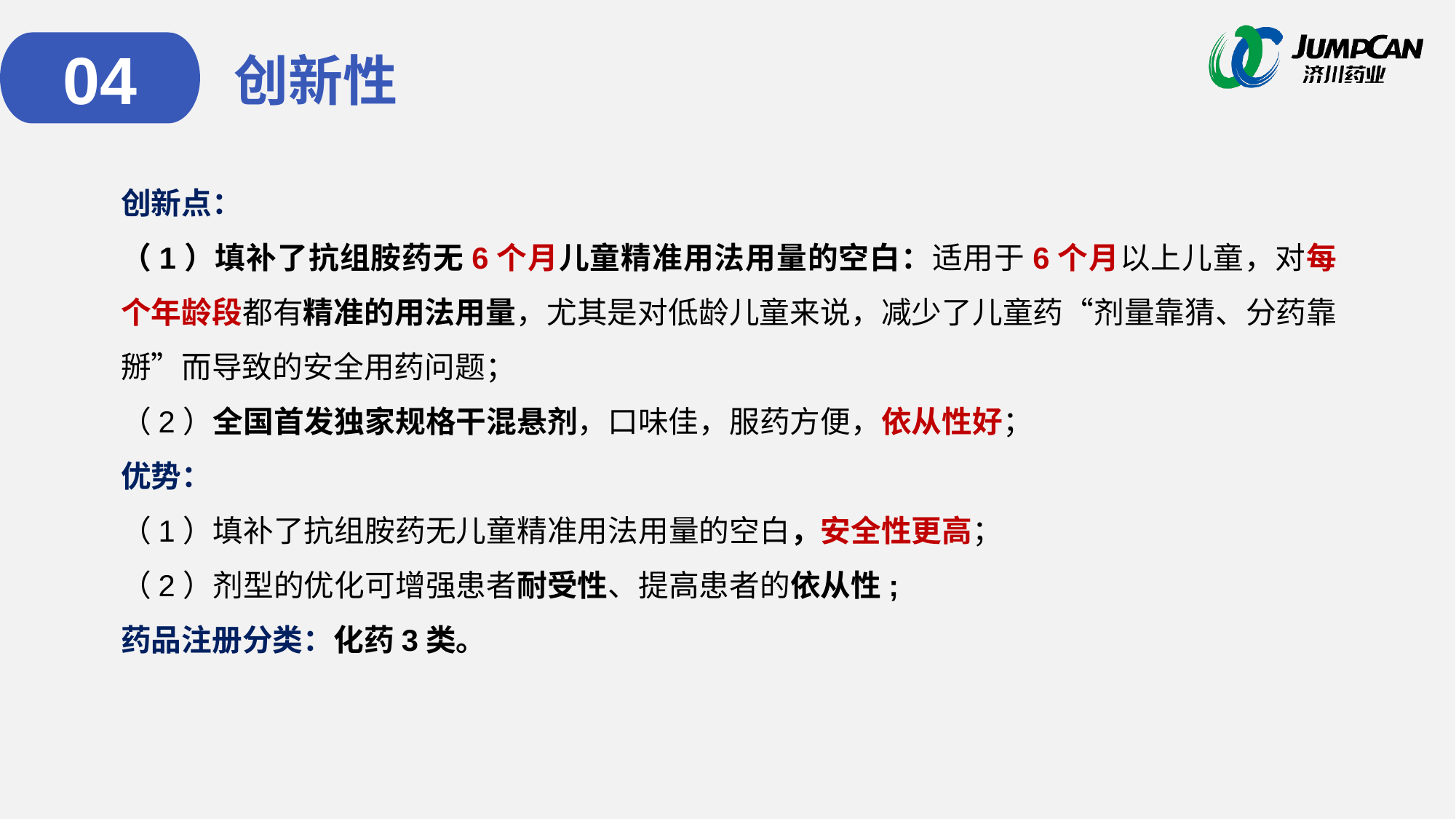

04
创新性
创新点：
（1）填补了抗组胺药无6个月儿童精准用法用量的空白：适用于6个月以上儿童，对每个年龄段都有精准的用法用量，尤其是对低龄儿童来说，减少了儿童药“剂量靠猜、分药靠掰”而导致的安全用药问题；
（2）全国首发独家规格干混悬剂，口味佳，服药方便，依从性好；
优势：
（1）填补了抗组胺药无儿童精准用法用量的空白，安全性更高；
（2）剂型的优化可增强患者耐受性、提高患者的依从性;
药品注册分类：化药3类。